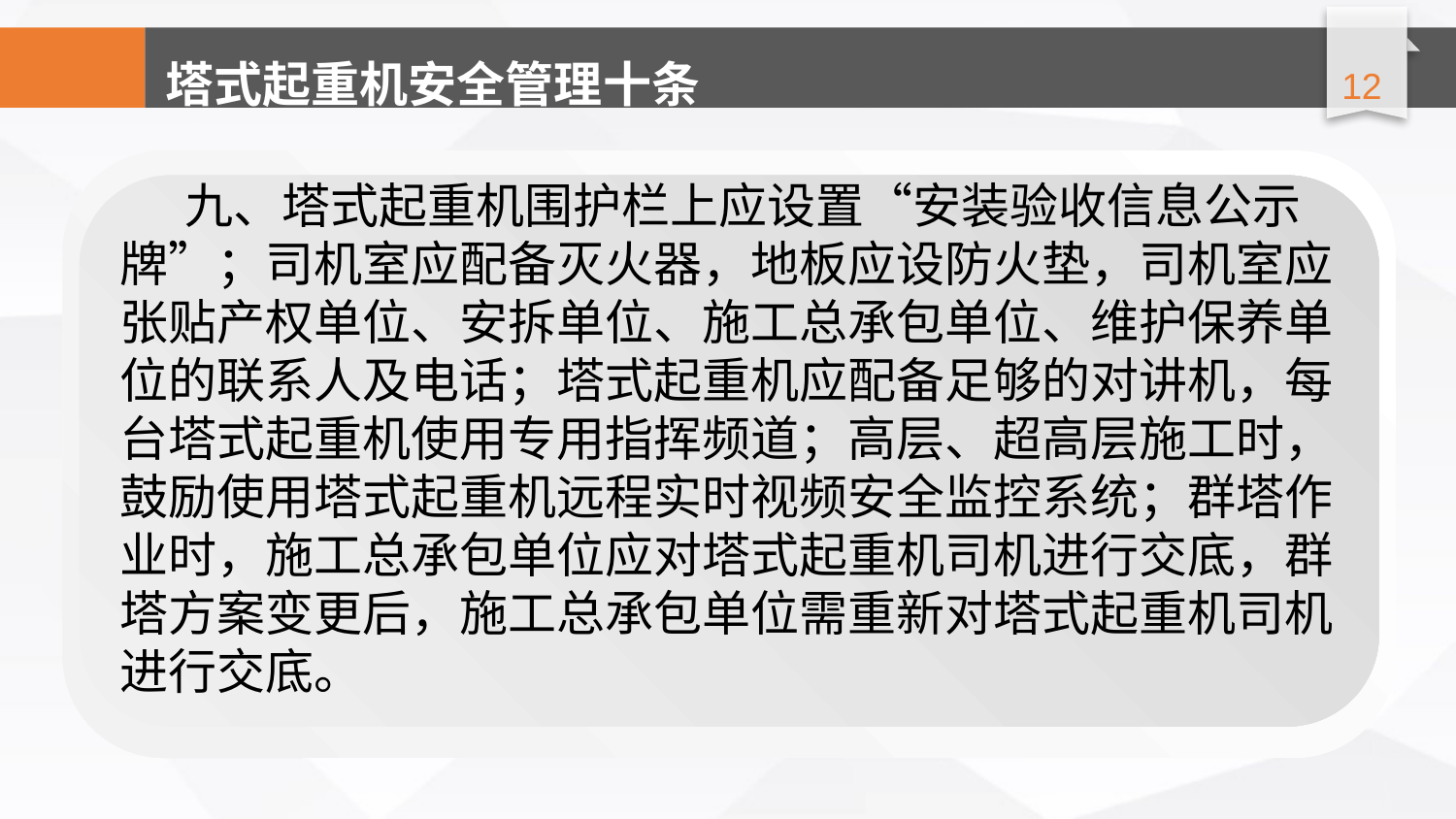

延时符

九、塔式起重机围护栏上应设置“安装验收信息公示牌”；司机室应配备灭火器，地板应设防火垫，司机室应张贴产权单位、安拆单位、施工总承包单位、维护保养单位的联系人及电话；塔式起重机应配备足够的对讲机，每台塔式起重机使用专用指挥频道；高层、超高层施工时，鼓励使用塔式起重机远程实时视频安全监控系统；群塔作业时，施工总承包单位应对塔式起重机司机进行交底，群塔方案变更后，施工总承包单位需重新对塔式起重机司机进行交底。